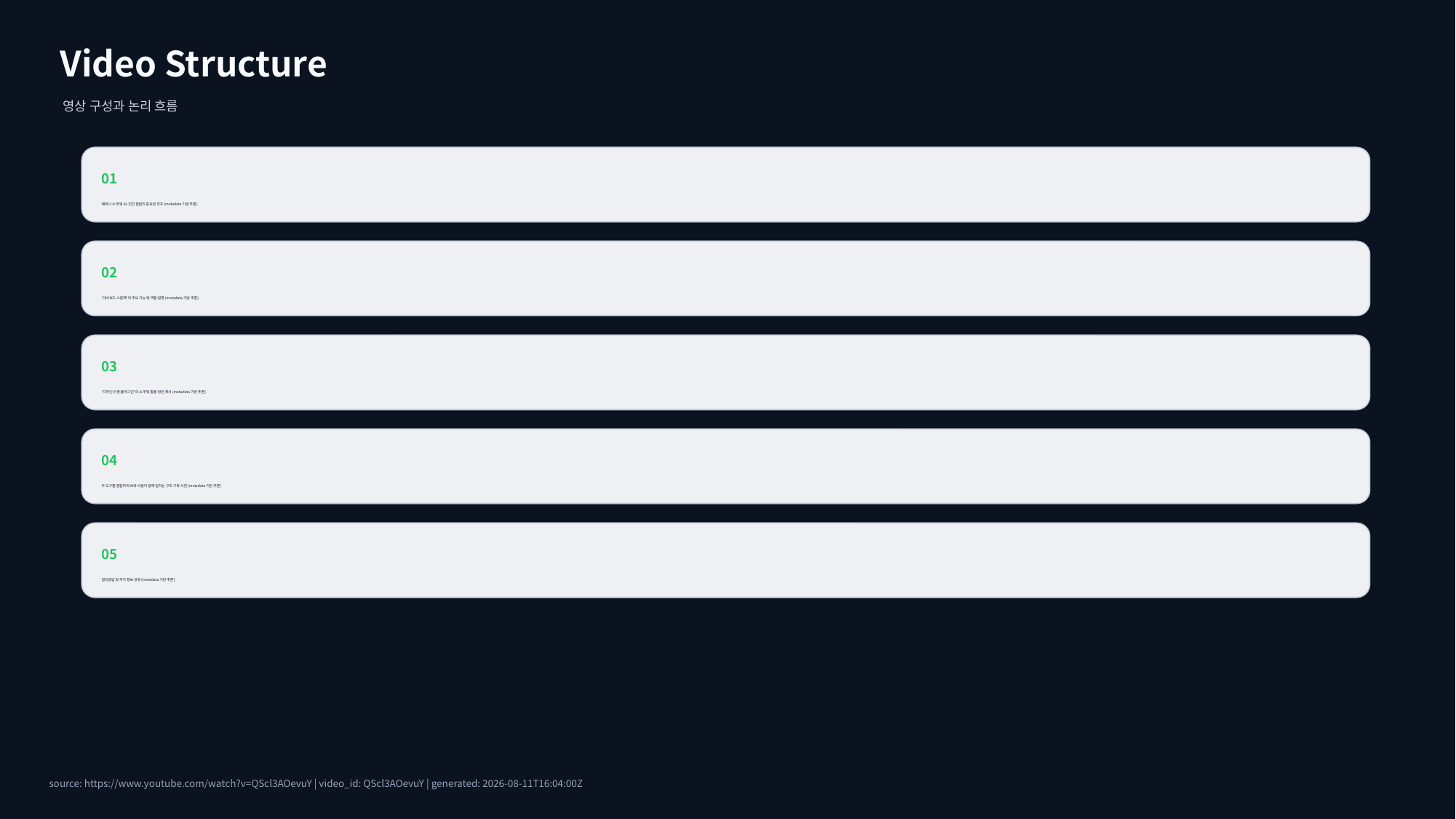

Video Structure
영상 구성과 논리 흐름

01
웨비나 소개 및 AI-인간 협업의 중요성 강조 (metadata 기반 추론)

02
'대시보드 스킬팩'의 주요 기능 및 역할 설명 (metadata 기반 추론)

03
'디자인 수정 플러그인'의 소개 및 활용 방안 제시 (metadata 기반 추론)

04
두 도구를 결합하여 AI와 사람이 함께 일하는 구조 구축 시연 (metadata 기반 추론)

05
질의응답 및 추가 정보 공유 (metadata 기반 추론)
source: https://www.youtube.com/watch?v=QScl3AOevuY | video_id: QScl3AOevuY | generated: 2026-08-11T16:04:00Z